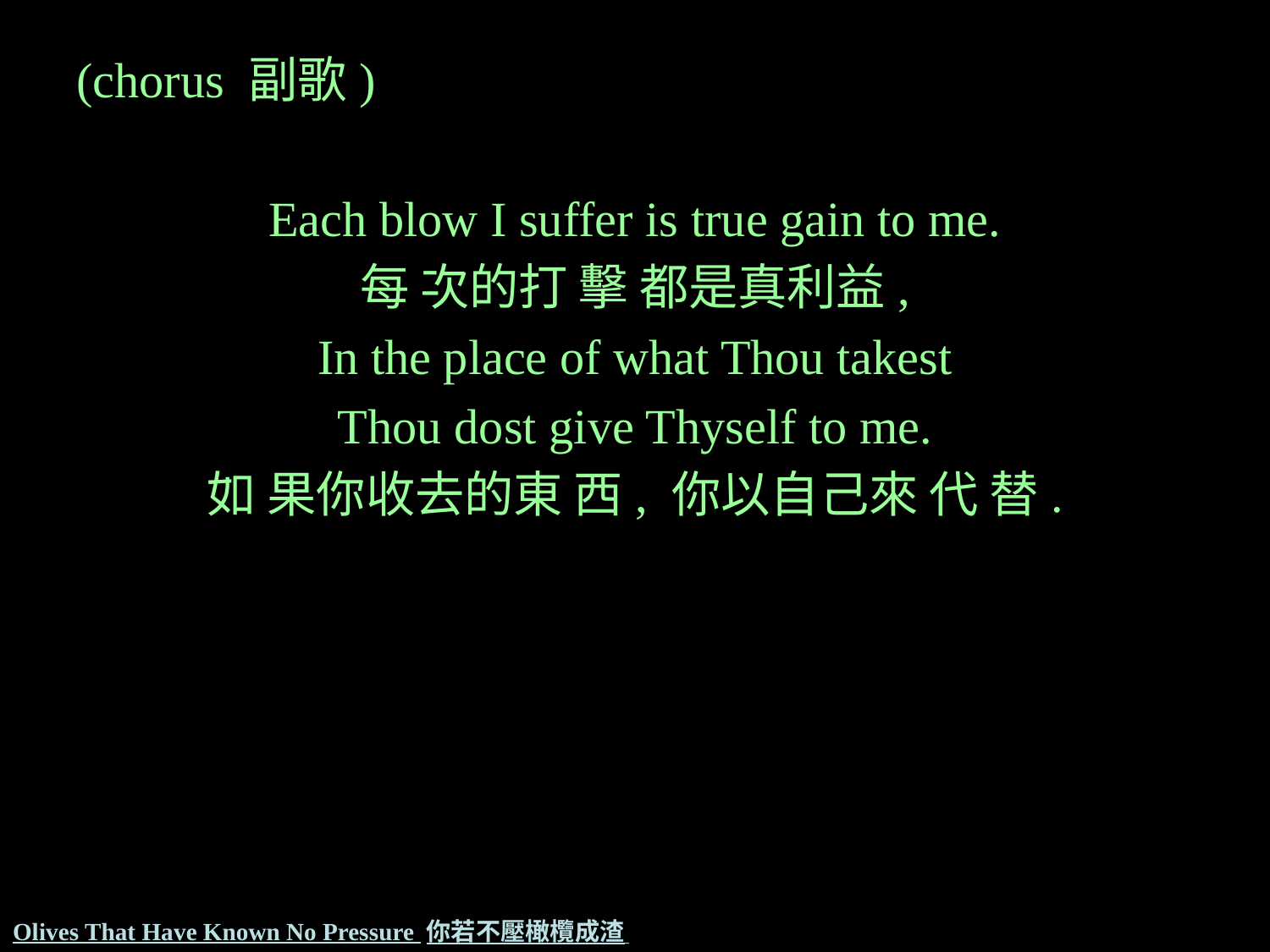

(chorus 副歌)

Each blow I suffer is true gain to me.
每 次的打 擊 都是真利益,
In the place of what Thou takest
Thou dost give Thyself to me.
如 果你收去的東 西, 你以自己來 代 替.

# Olives That Have Known No Pressure 你若不壓橄欖成渣